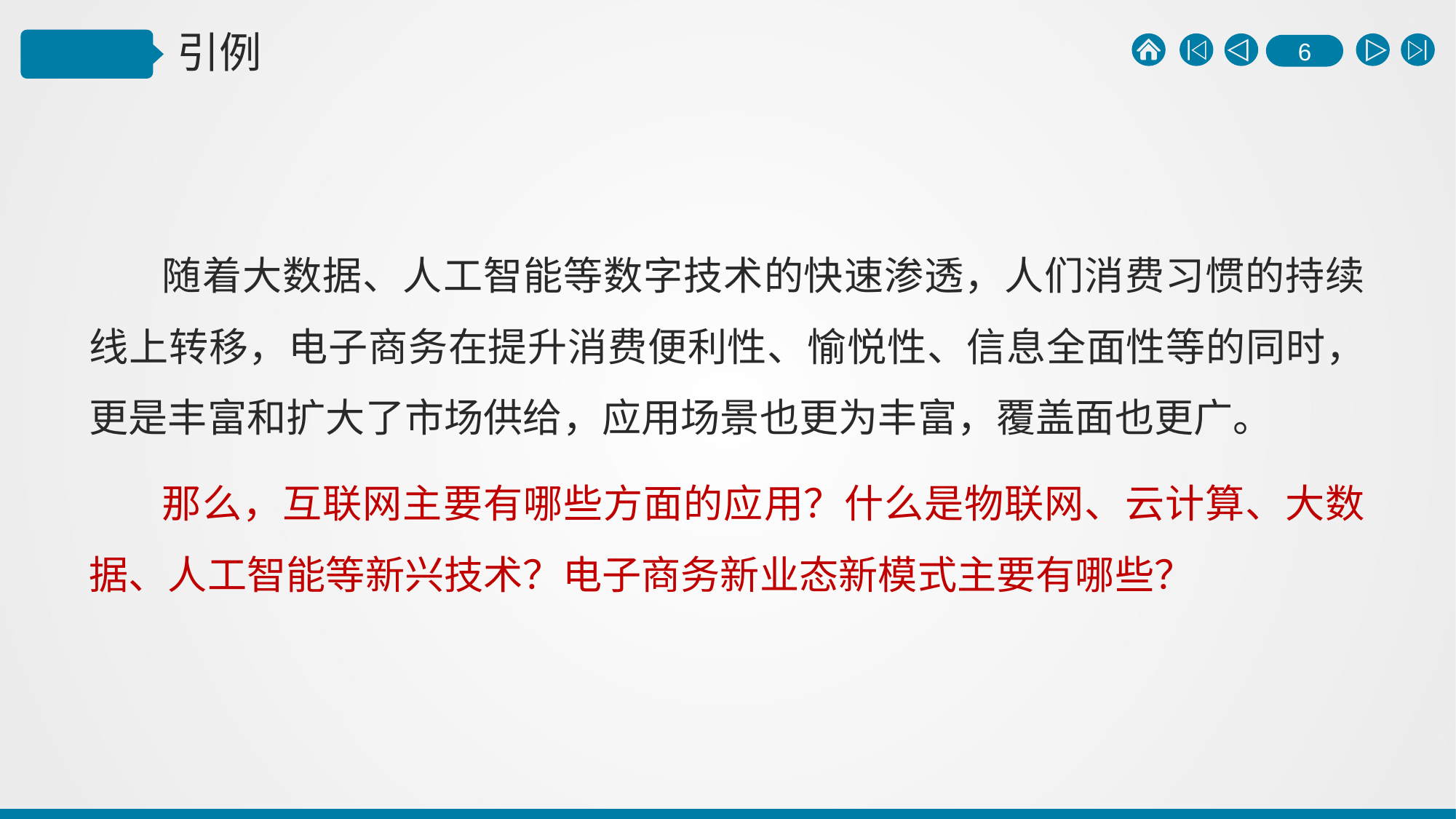

随着大数据、人工智能等数字技术的快速渗透，人们消费习惯的持续线上转移，电子商务在提升消费便利性、愉悦性、信息全面性等的同时，更是丰富和扩大了市场供给，应用场景也更为丰富，覆盖面也更广。
那么，互联网主要有哪些方面的应用？什么是物联网、云计算、大数据、人工智能等新兴技术？电子商务新业态新模式主要有哪些？